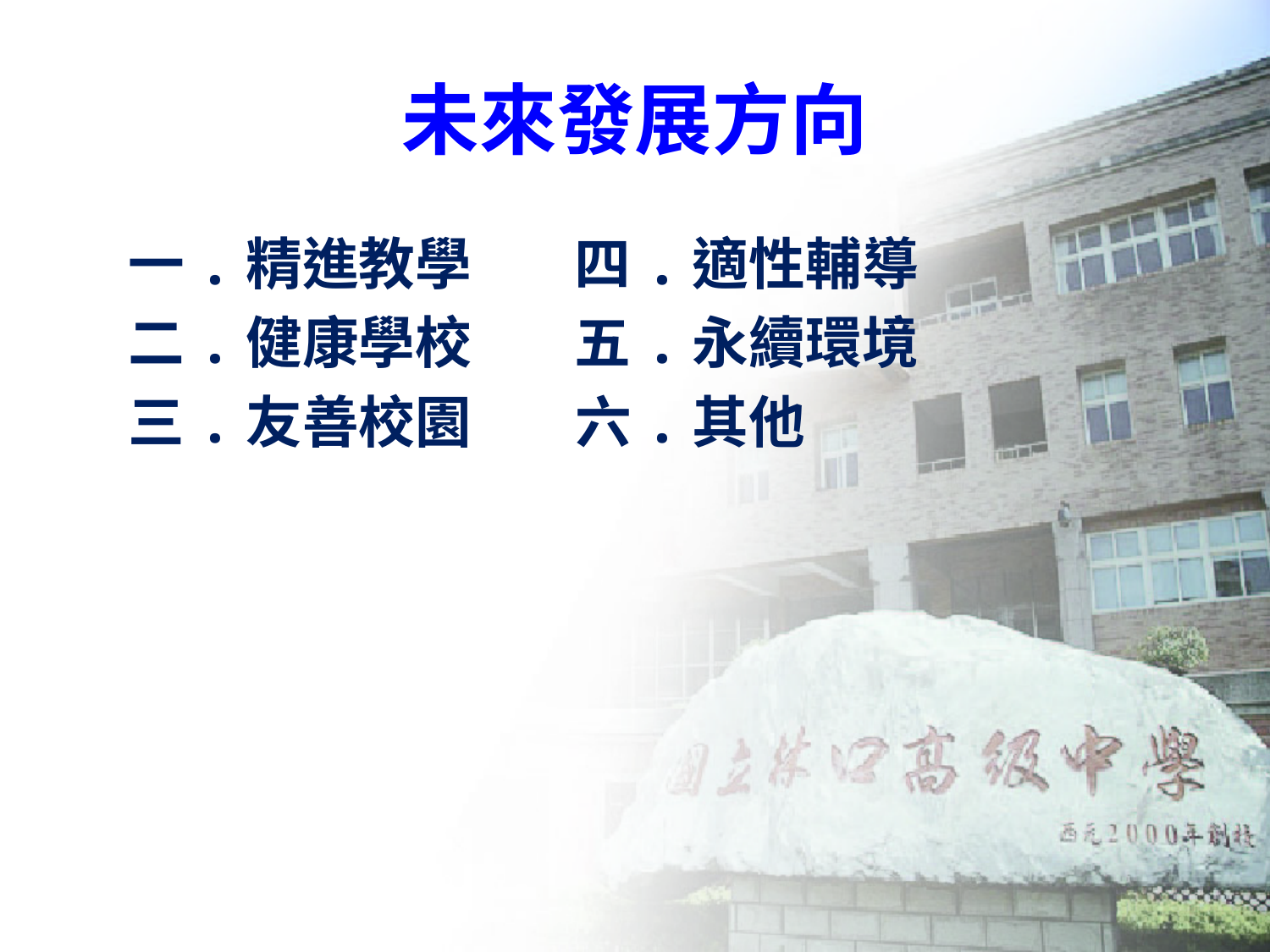

# 未來發展方向
   一.精進教學        四.適性輔導
   二.健康學校        五.永續環境
   三.友善校園        六.其他